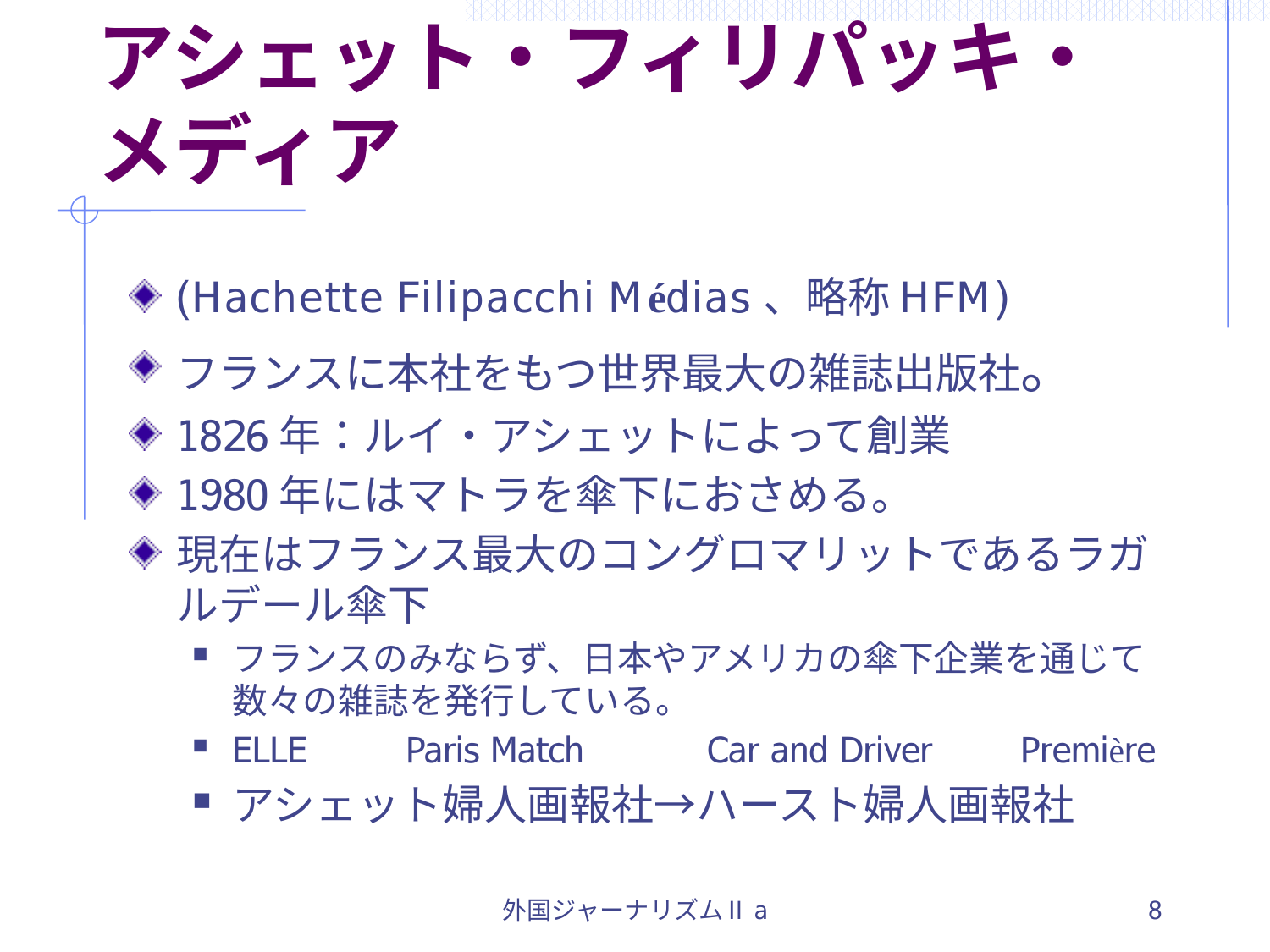

# アシェット・フィリパッキ・メディア
(Hachette Filipacchi Médias、略称HFM)
フランスに本社をもつ世界最大の雑誌出版社。
1826年：ルイ・アシェットによって創業
1980年にはマトラを傘下におさめる。
現在はフランス最大のコングロマリットであるラガルデール傘下
フランスのみならず、日本やアメリカの傘下企業を通じて数々の雑誌を発行している。
ELLE 　　Paris Match　　　Car and Driver　　Première
アシェット婦人画報社→ハースト婦人画報社
外国ジャーナリズムⅡa
8